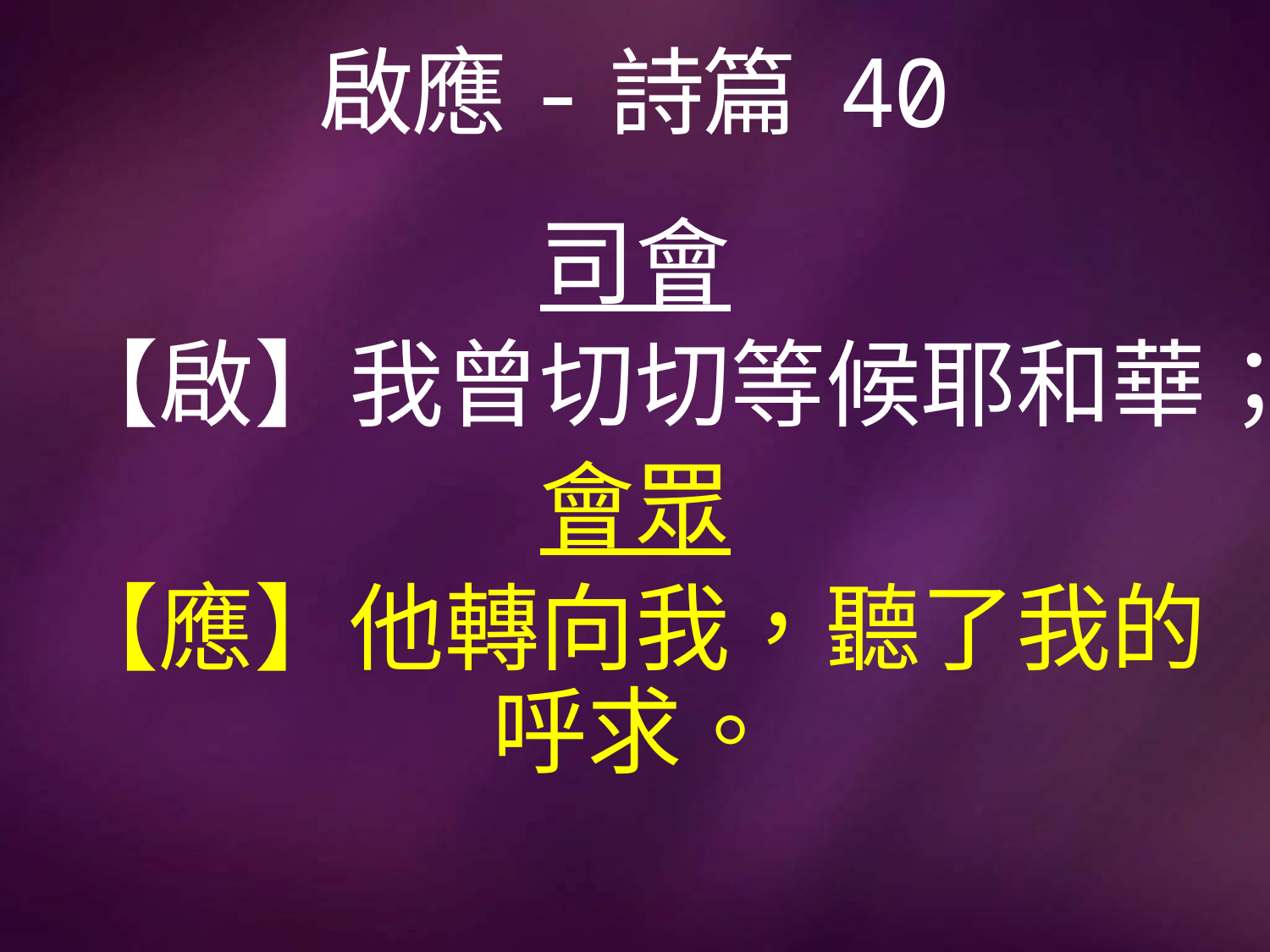

# 啟應-詩篇 40
司會
【啟】我曾切切等候耶和華；
會眾
【應】他轉向我，聽了我的呼求。